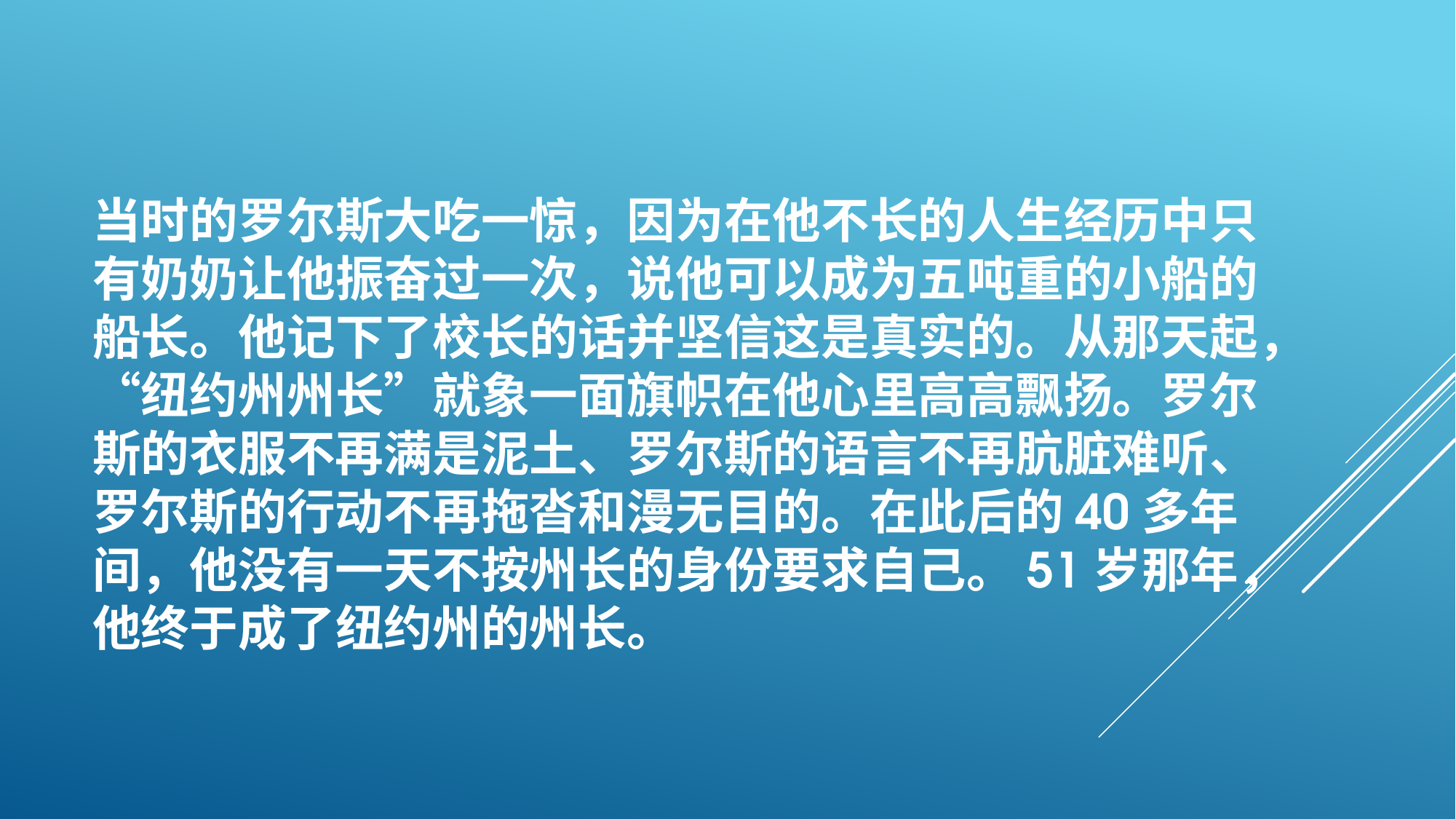

当时的罗尔斯大吃一惊，因为在他不长的人生经历中只有奶奶让他振奋过一次，说他可以成为五吨重的小船的船长。他记下了校长的话并坚信这是真实的。从那天起，“纽约州州长”就象一面旗帜在他心里高高飘扬。罗尔斯的衣服不再满是泥土、罗尔斯的语言不再肮脏难听、罗尔斯的行动不再拖沓和漫无目的。在此后的40多年间，他没有一天不按州长的身份要求自己。51岁那年，他终于成了纽约州的州长。